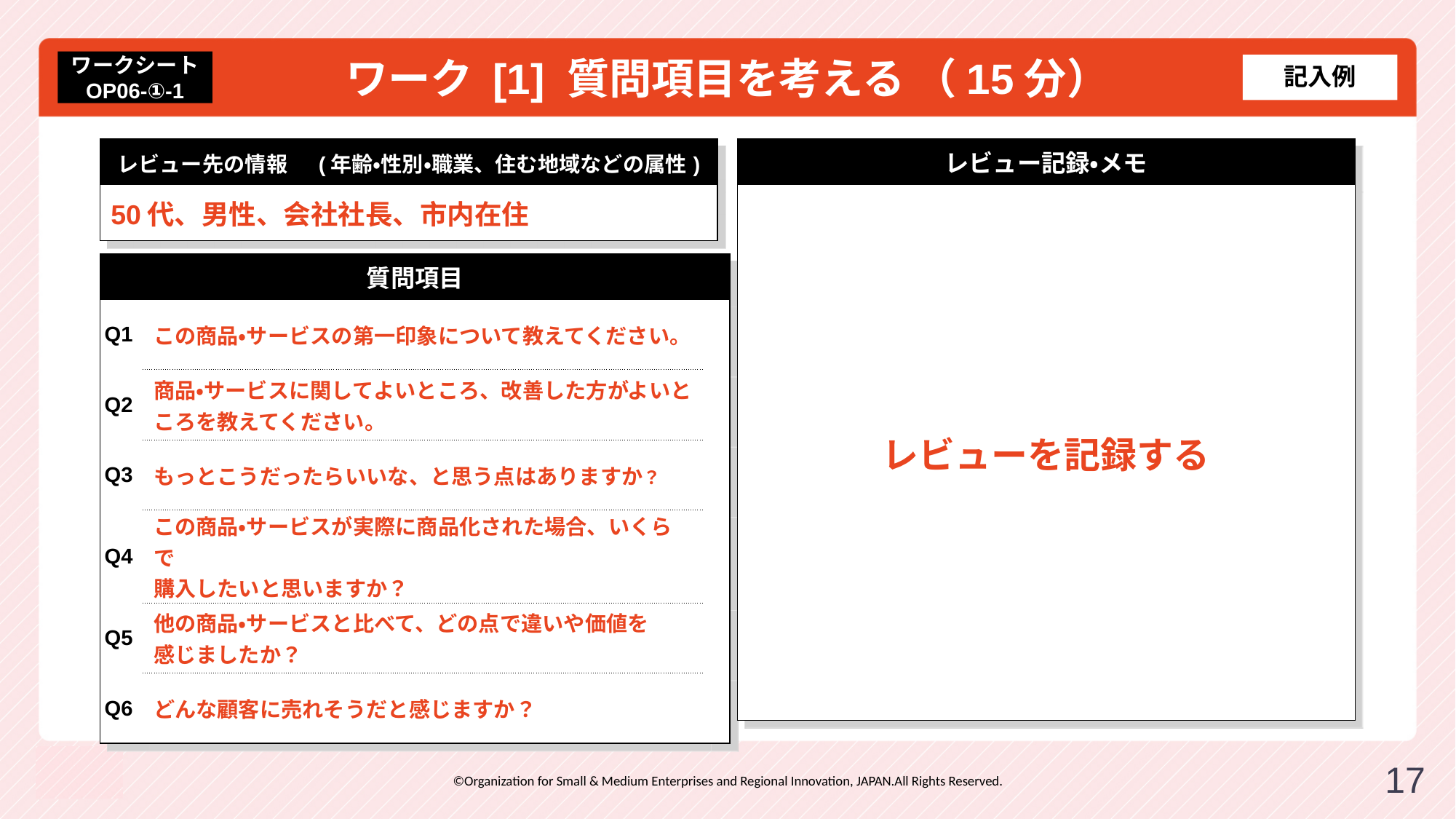

# ワーク [1] 質問項目を考える （15分）
ワークシート
OP06-①-1
記入例
| レビュー先の情報　(年齢・性別・職業、住む地域などの属性) |
| --- |
| 50代、男性、会社社長、市内在住 |
| レビュー記録・メモ |
| --- |
| レビューを記録する |
| 質問項目 |  |  |
| --- | --- | --- |
| Q1 | この商品・サービスの第一印象について教えてください。 |  |
| Q2 | 商品・サービスに関してよいところ、改善した方がよいところを教えてください。 |  |
| Q3 | もっとこうだったらいいな、と思う点はありますか？ |  |
| Q4 | この商品・サービスが実際に商品化された場合、いくらで 購入したいと思いますか？ |  |
| Q5 | 他の商品・サービスと比べて、どの点で違いや価値を 感じましたか？ |  |
| Q6 | どんな顧客に売れそうだと感じますか？ |  |